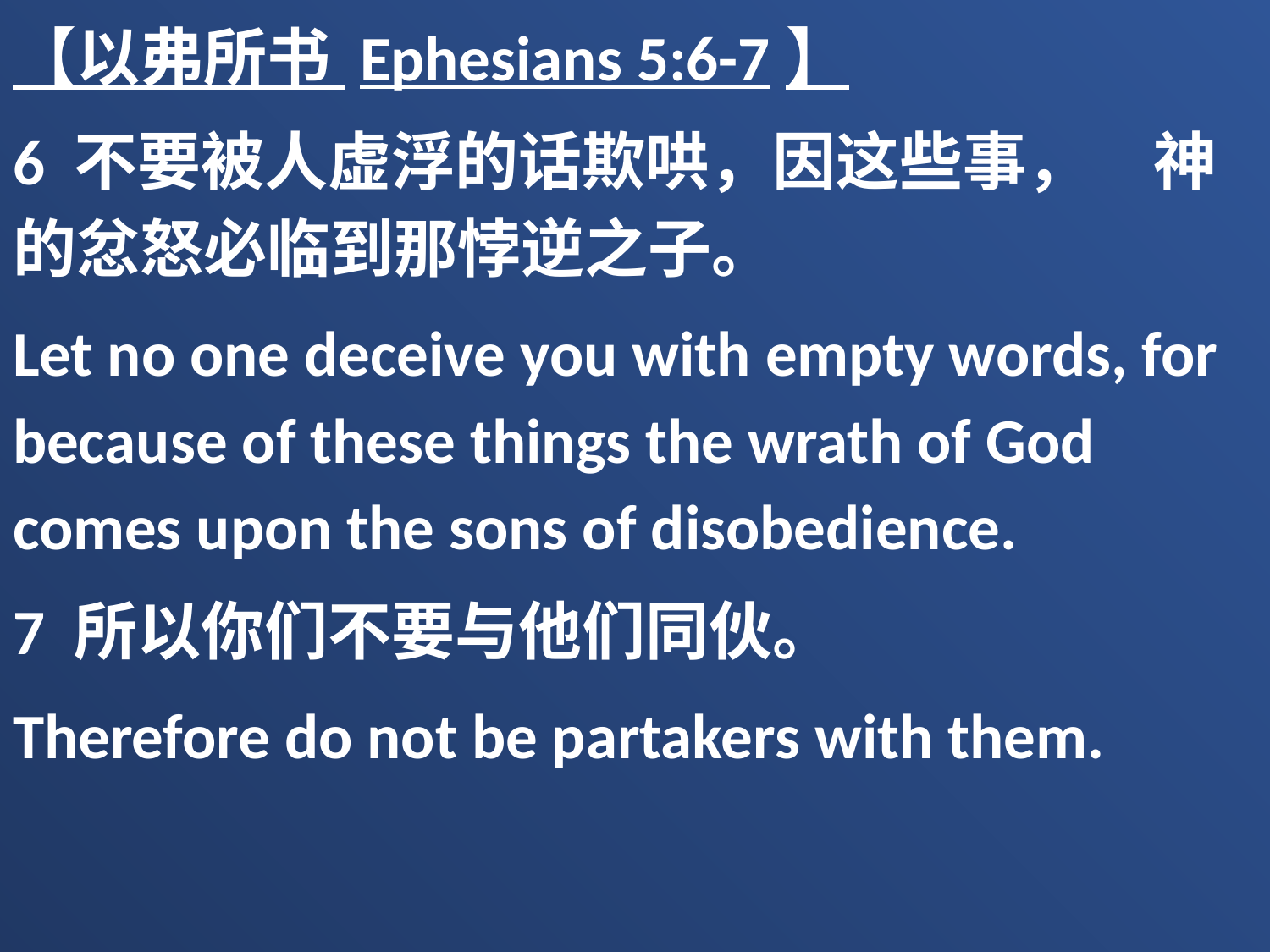

【以弗所书 Ephesians 5:6-7】
6 不要被人虚浮的话欺哄，因这些事，　神的忿怒必临到那悖逆之子。
Let no one deceive you with empty words, for because of these things the wrath of God comes upon the sons of disobedience.
7 所以你们不要与他们同伙。
Therefore do not be partakers with them.